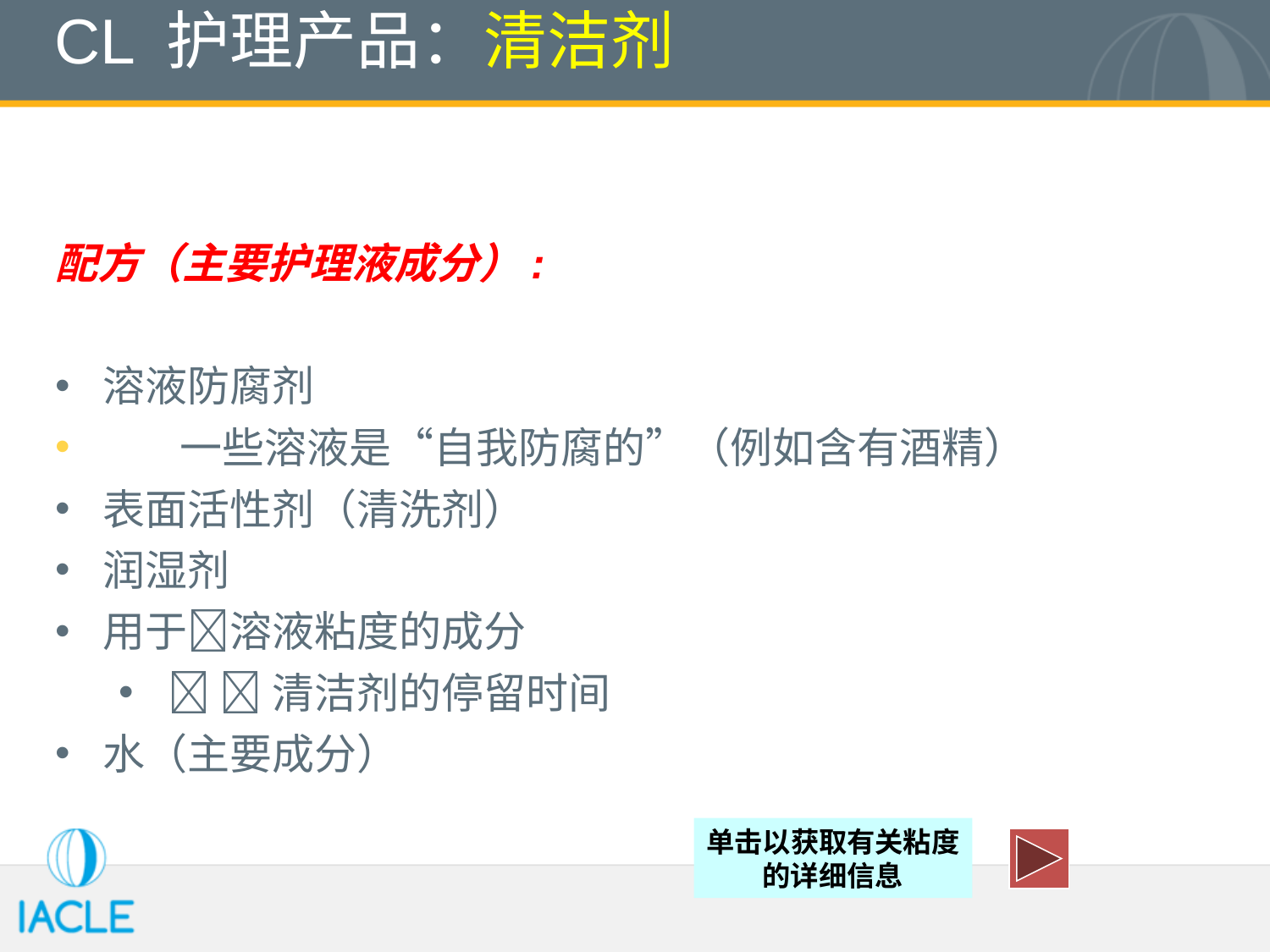

# CL 护理产品：清洁剂
配方（主要护理液成分）:

溶液防腐剂
       一些溶液是“自我防腐的”（例如含有酒精）
表面活性剂（清洗剂）
润湿剂
用于↑溶液粘度的成分
 ↑ ↑清洁剂的停留时间
水（主要成分）
单击以获取有关粘度
的详细信息